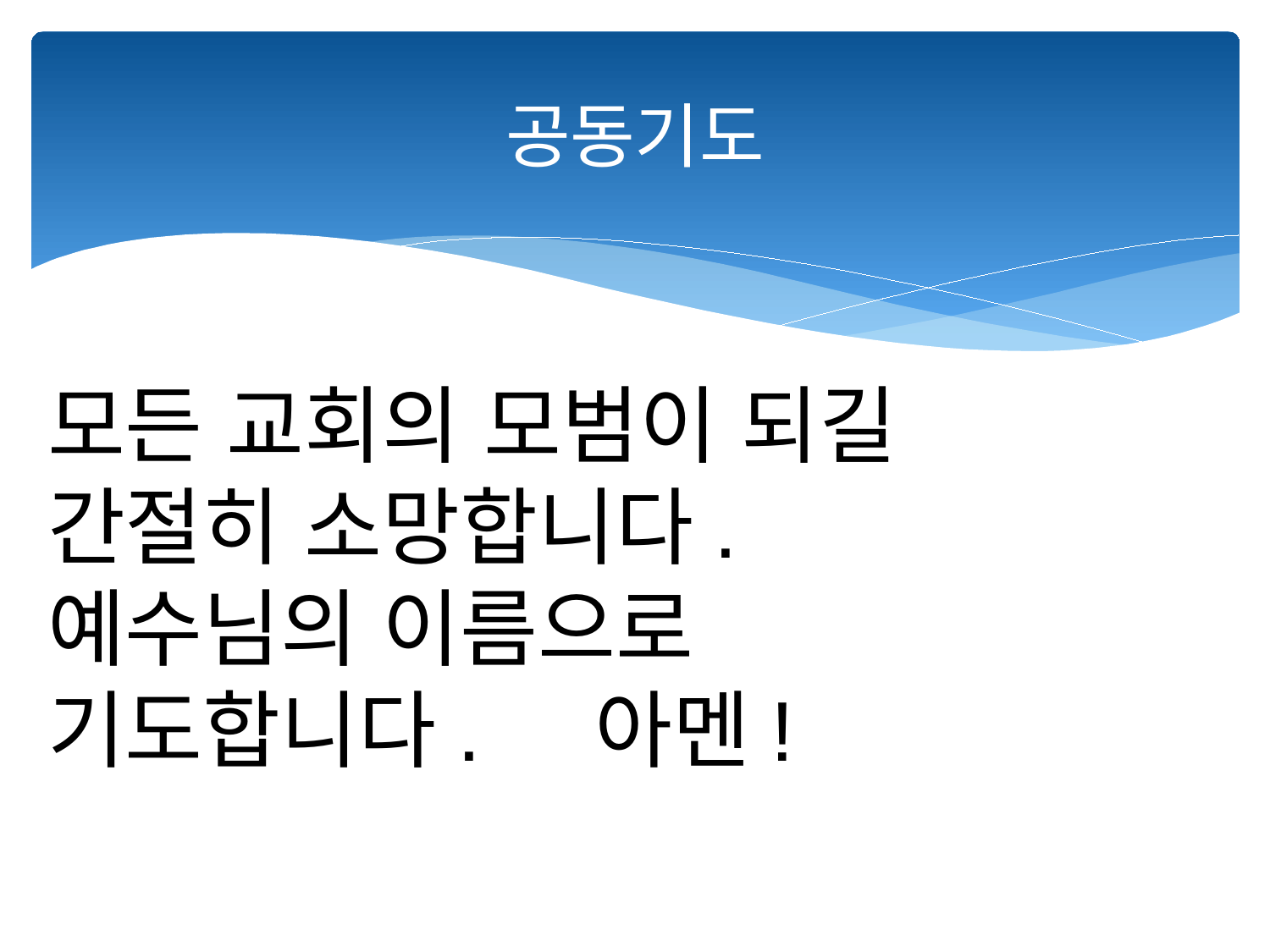

# 공동기도

모든 교회의 모범이 되길
간절히 소망합니다.
예수님의 이름으로
기도합니다.    아멘!